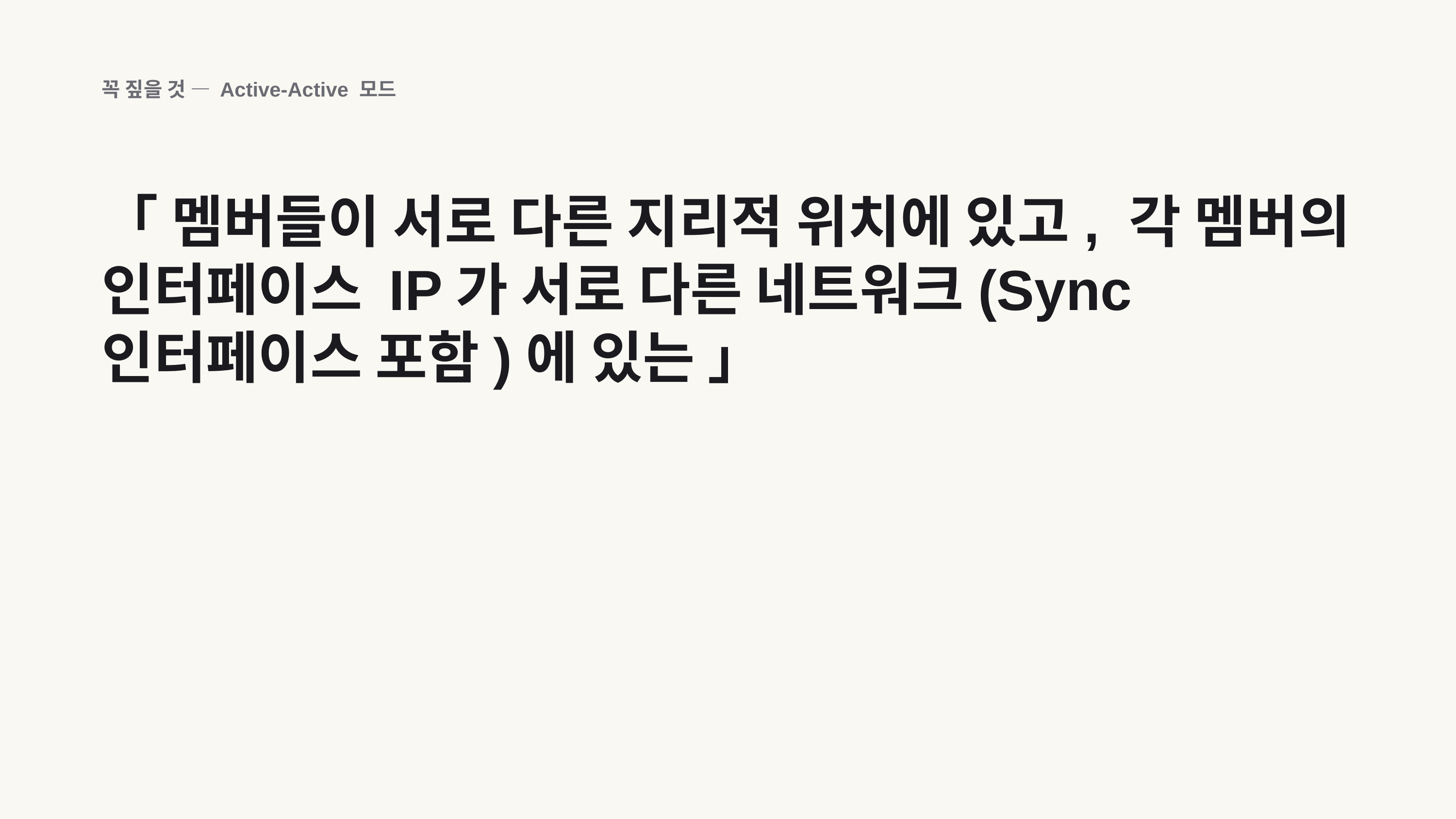

꼭 짚을 것 — Active-Active 모드
「 멤버들이 서로 다른 지리적 위치에 있고, 각 멤버의 인터페이스 IP가 서로 다른 네트워크(Sync 인터페이스 포함)에 있는 」